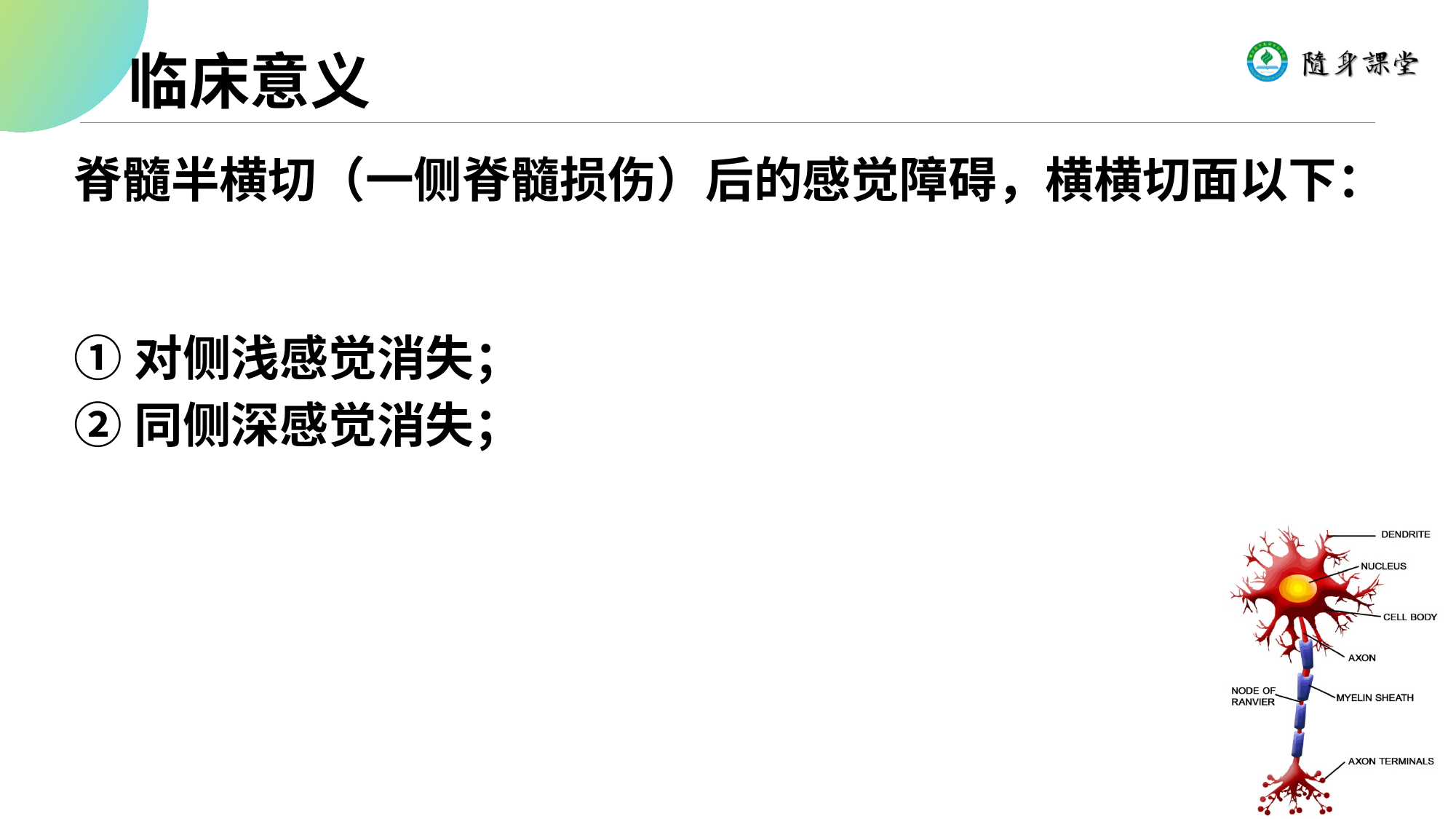

临床意义
脊髓半横切（一侧脊髓损伤）后的感觉障碍，横横切面以下：
①对侧浅感觉消失；
②同侧深感觉消失；